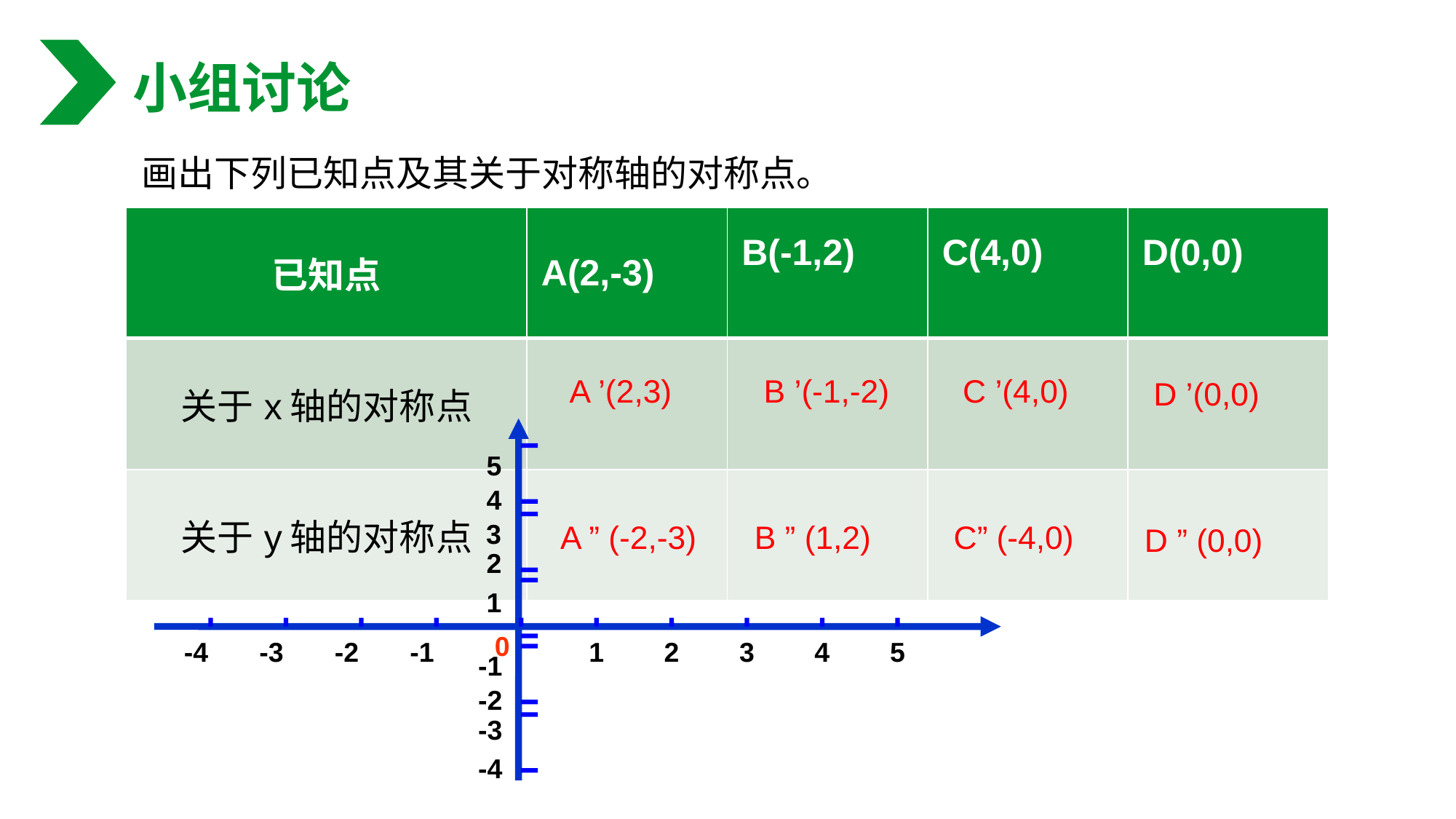

小组讨论
画出下列已知点及其关于对称轴的对称点。
| 已知点 | A(2,-3) | B(-1,2) | C(4,0) | D(0,0) |
| --- | --- | --- | --- | --- |
| 关于x轴的对称点 |  |  |  |  |
| 关于y轴的对称点 |  |  |  |  |
B ’(-1,-2)
C ’(4,0)
A ’(2,3)
D ’(0,0)

5

4
3

2
1

-1

-2
-3

-4

-4
-3
-2
-1
1
2
3
4
5
0
B ” (1,2)
C” (-4,0)
A ” (-2,-3)
D ” (0,0)